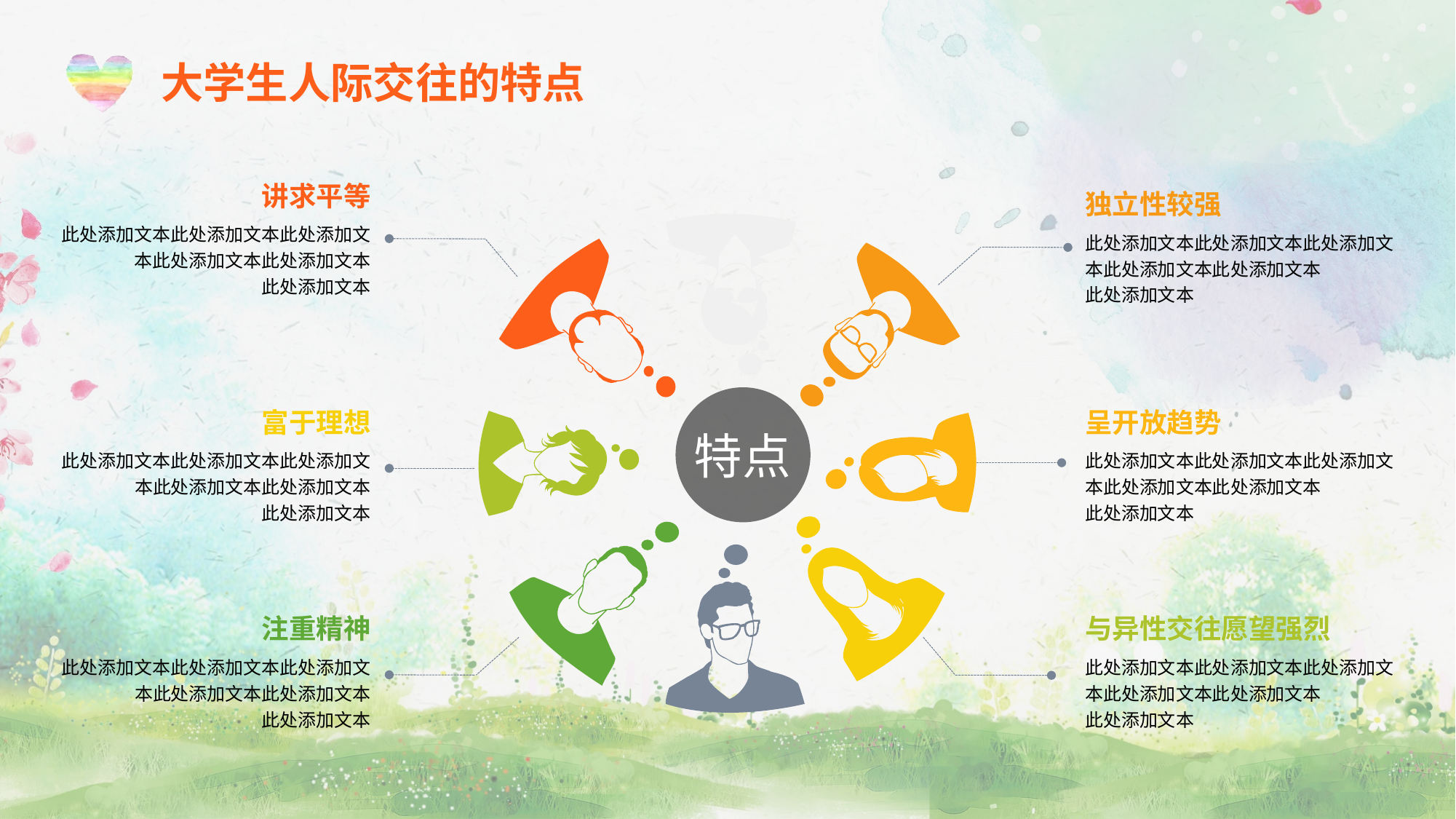

大学生人际交往的特点
讲求平等
此处添加文本此处添加文本此处添加文本此处添加文本此处添加文本
此处添加文本
独立性较强
此处添加文本此处添加文本此处添加文本此处添加文本此处添加文本
此处添加文本

特点

富于理想
此处添加文本此处添加文本此处添加文本此处添加文本此处添加文本
此处添加文本
呈开放趋势
此处添加文本此处添加文本此处添加文本此处添加文本此处添加文本
此处添加文本
注重精神
此处添加文本此处添加文本此处添加文本此处添加文本此处添加文本
此处添加文本
与异性交往愿望强烈
此处添加文本此处添加文本此处添加文本此处添加文本此处添加文本
此处添加文本